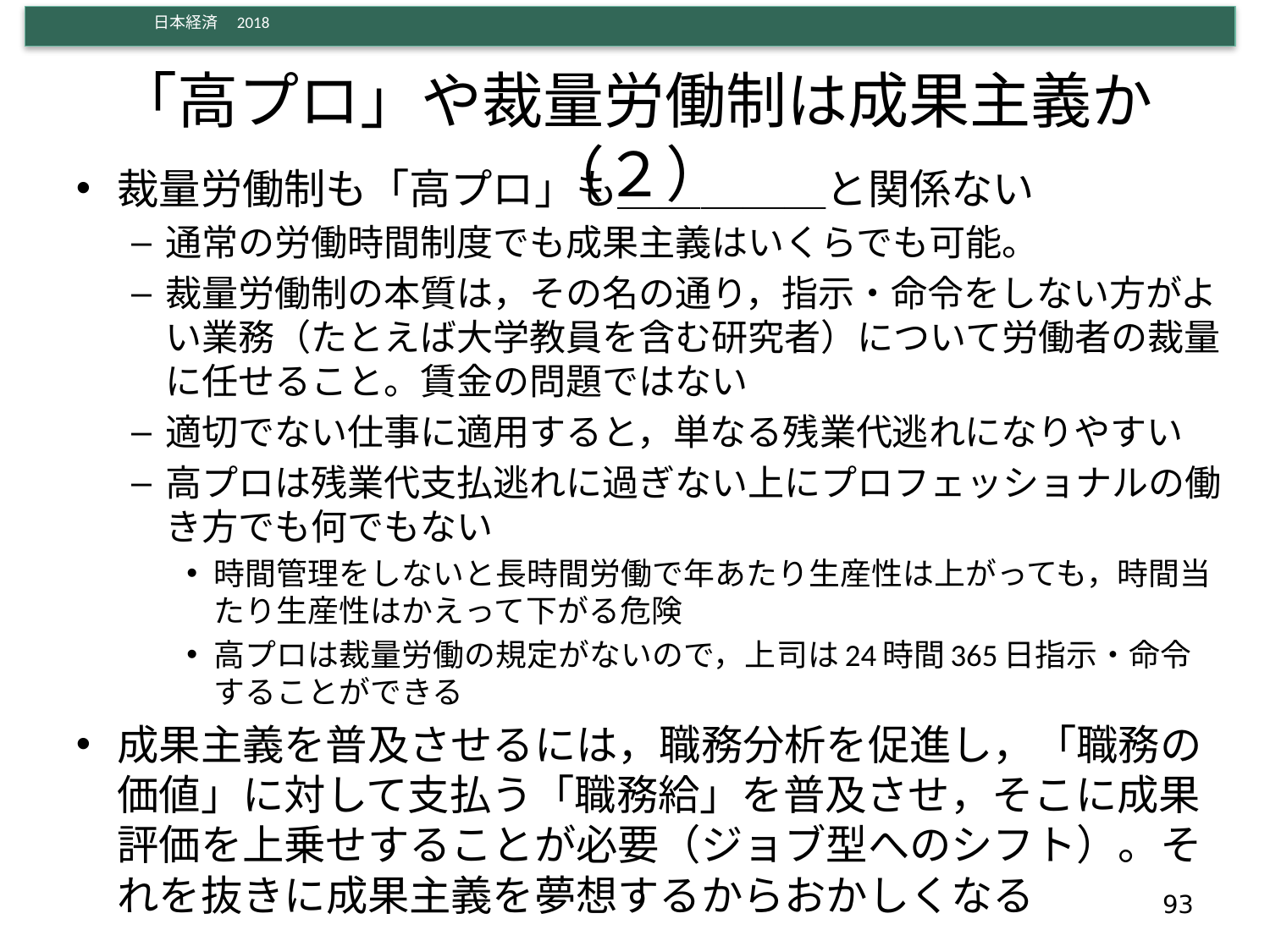

# 「高プロ」や裁量労働制は成果主義か（２）
裁量労働制も「高プロ」も＿＿＿＿＿と関係ない
通常の労働時間制度でも成果主義はいくらでも可能。
裁量労働制の本質は，その名の通り，指示・命令をしない方がよい業務（たとえば大学教員を含む研究者）について労働者の裁量に任せること。賃金の問題ではない
適切でない仕事に適用すると，単なる残業代逃れになりやすい
高プロは残業代支払逃れに過ぎない上にプロフェッショナルの働き方でも何でもない
時間管理をしないと長時間労働で年あたり生産性は上がっても，時間当たり生産性はかえって下がる危険
高プロは裁量労働の規定がないので，上司は24時間365日指示・命令することができる
成果主義を普及させるには，職務分析を促進し，「職務の価値」に対して支払う「職務給」を普及させ，そこに成果評価を上乗せすることが必要（ジョブ型へのシフト）。それを抜きに成果主義を夢想するからおかしくなる
93